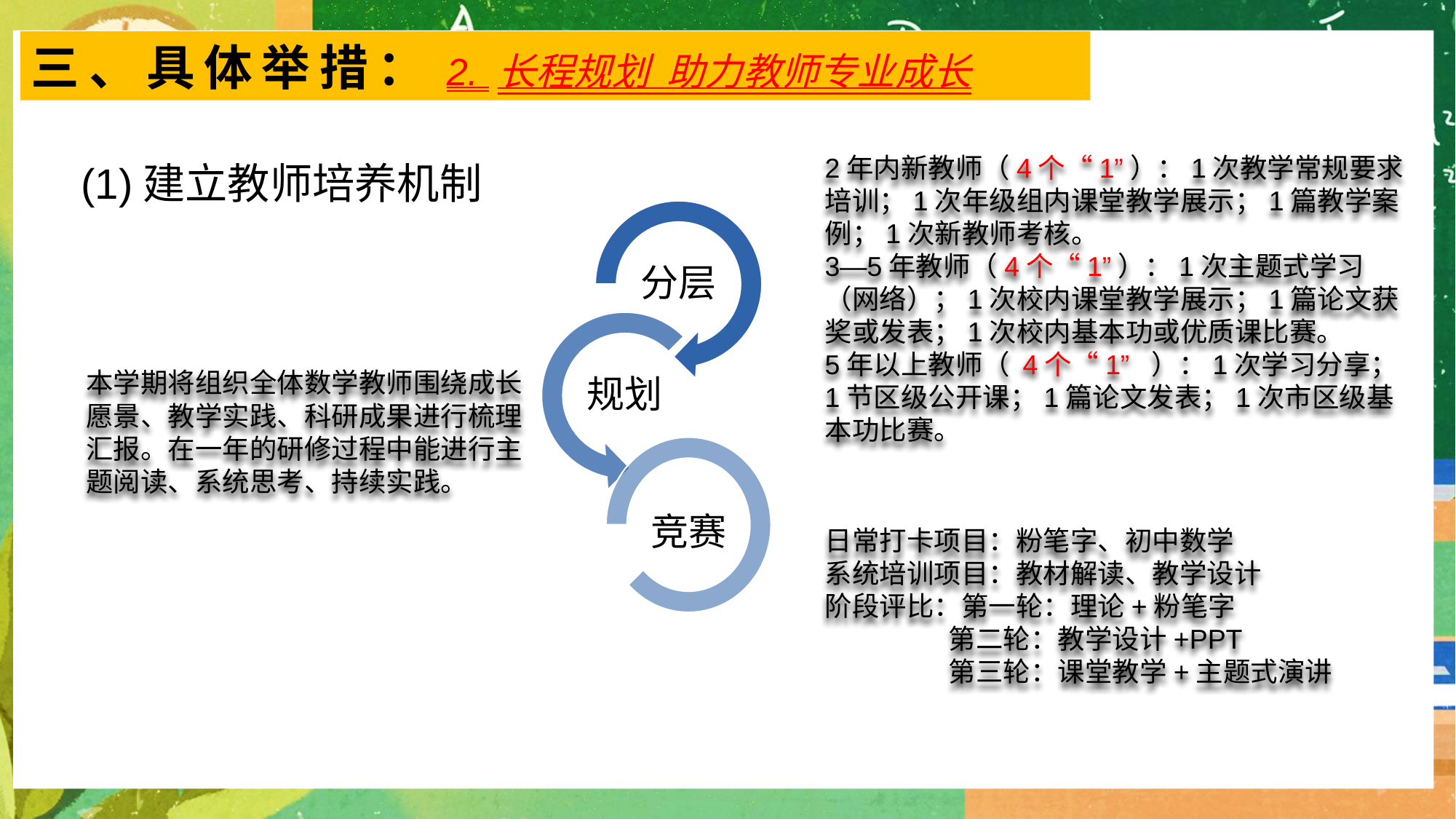

三、具体举措：2. 长程规划  助力教师专业成长
分层
规划
竞赛
2年内新教师（4个“1”）：1次教学常规要求培训；1次年级组内课堂教学展示；1篇教学案例；1次新教师考核。
3—5年教师（4个“1”）：1次主题式学习（网络）；1次校内课堂教学展示；1篇论文获奖或发表；1次校内基本功或优质课比赛。
5年以上教师（ 4个“1”  ）：1次学习分享；1节区级公开课；1篇论文发表；1次市区级基本功比赛。
(1)建立教师培养机制
本学期将组织全体数学教师围绕成长愿景、教学实践、科研成果进行梳理汇报。在一年的研修过程中能进行主题阅读、系统思考、持续实践。

日常打卡项目：粉笔字、初中数学
系统培训项目：教材解读、教学设计
阶段评比：第一轮：理论+粉笔字
                   第二轮：教学设计+PPT
                   第三轮：课堂教学+主题式演讲